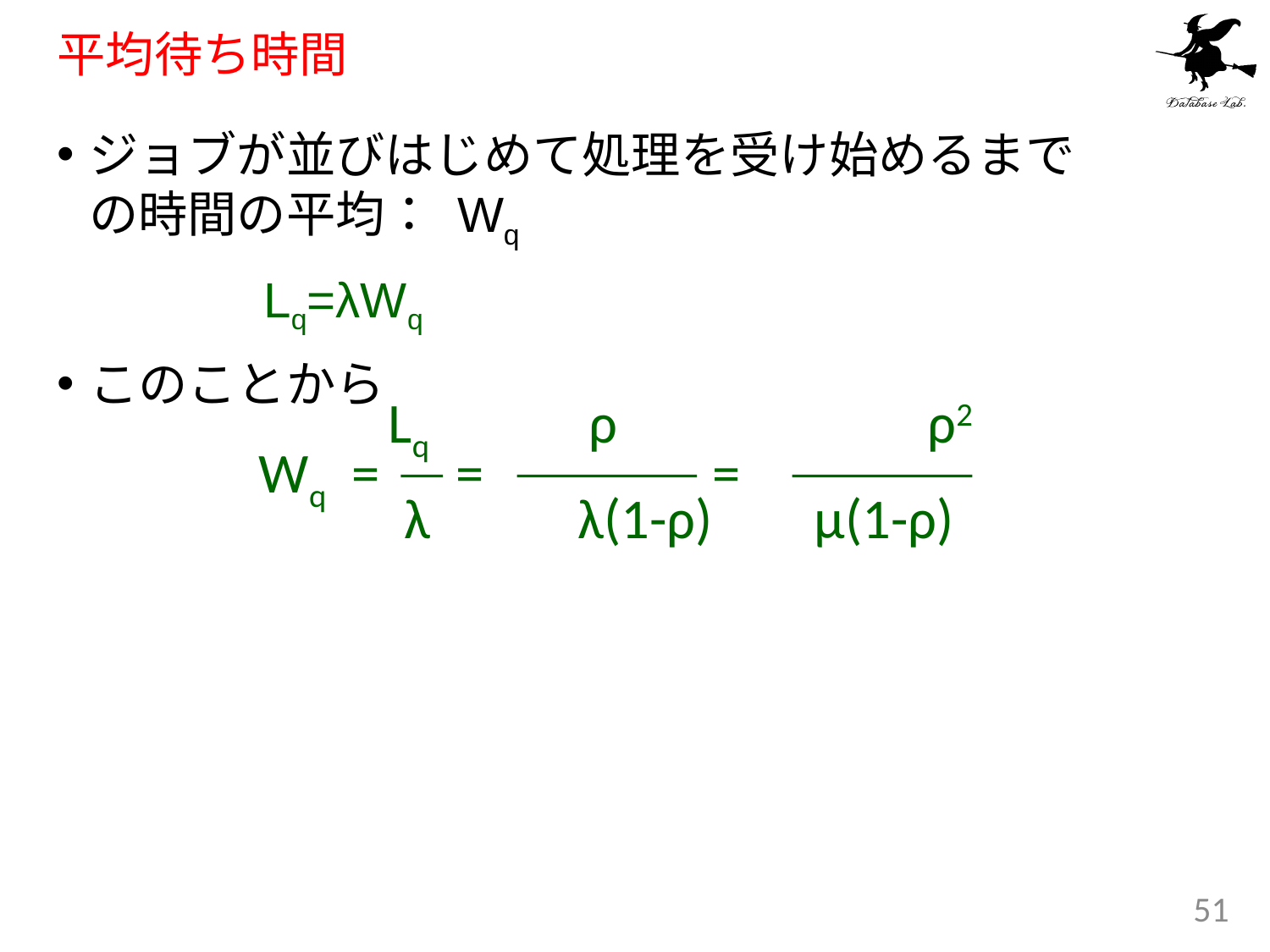

# 平均待ち時間
ジョブが並びはじめて処理を受け始めるまでの時間の平均： Wq
               Lq=λWq
このことから
Lq     　 ρ　　　　　ρ2
Wq  =      =                  =
λ　     λ(1-ρ)        μ(1-ρ)

51